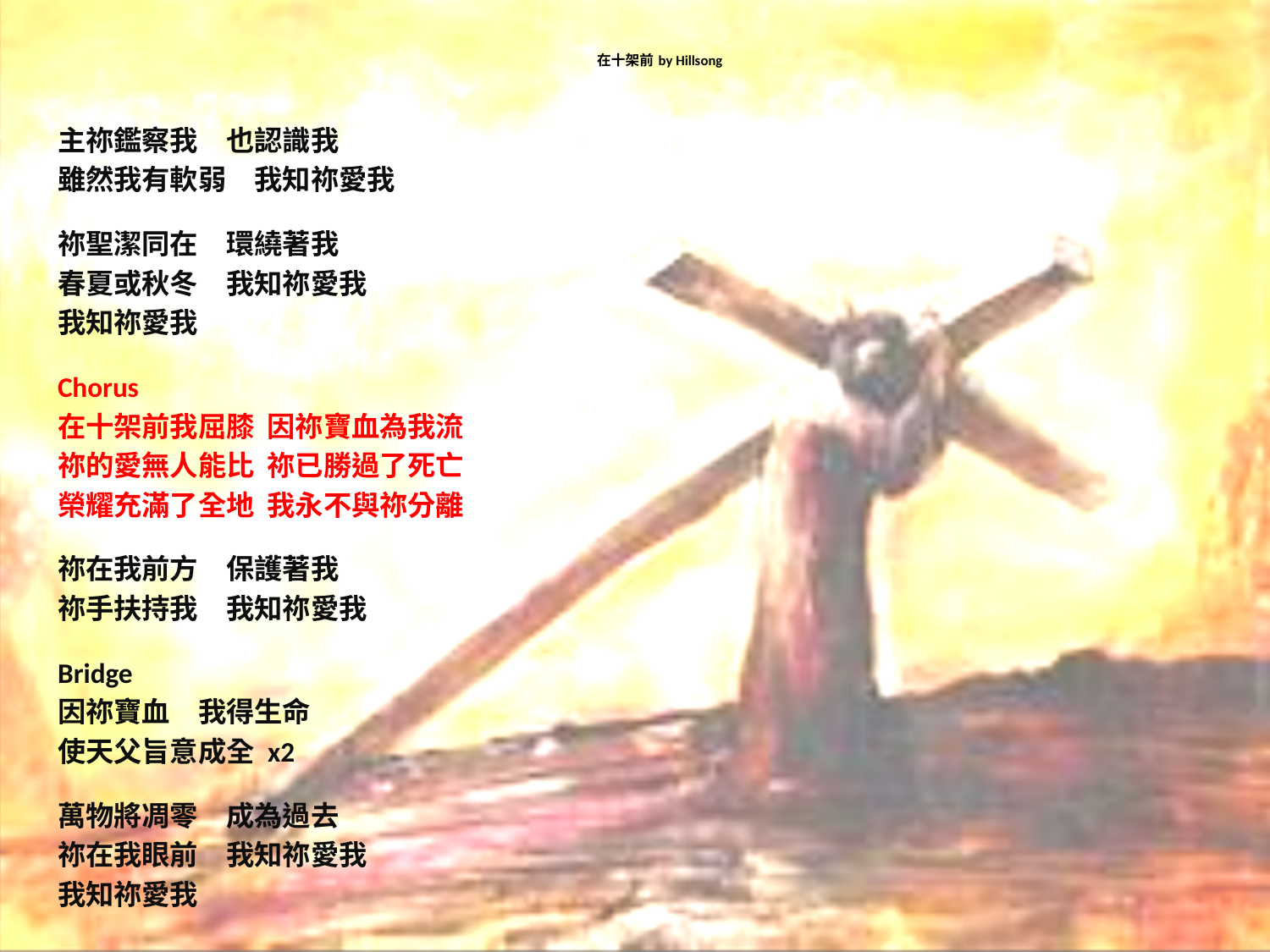

# 在十架前 by Hillsong
主祢鑑察我　也認識我
雖然我有軟弱　我知祢愛我

祢聖潔同在　環繞著我
春夏或秋冬　我知祢愛我
我知祢愛我

Chorus
在十架前我屈膝  因祢寶血為我流
祢的愛無人能比  祢已勝過了死亡
榮耀充滿了全地  我永不與祢分離

祢在我前方　保護著我
祢手扶持我　我知祢愛我

Bridge
因祢寶血　我得生命
使天父旨意成全 x2

萬物將凋零　成為過去
祢在我眼前　我知祢愛我
我知祢愛我